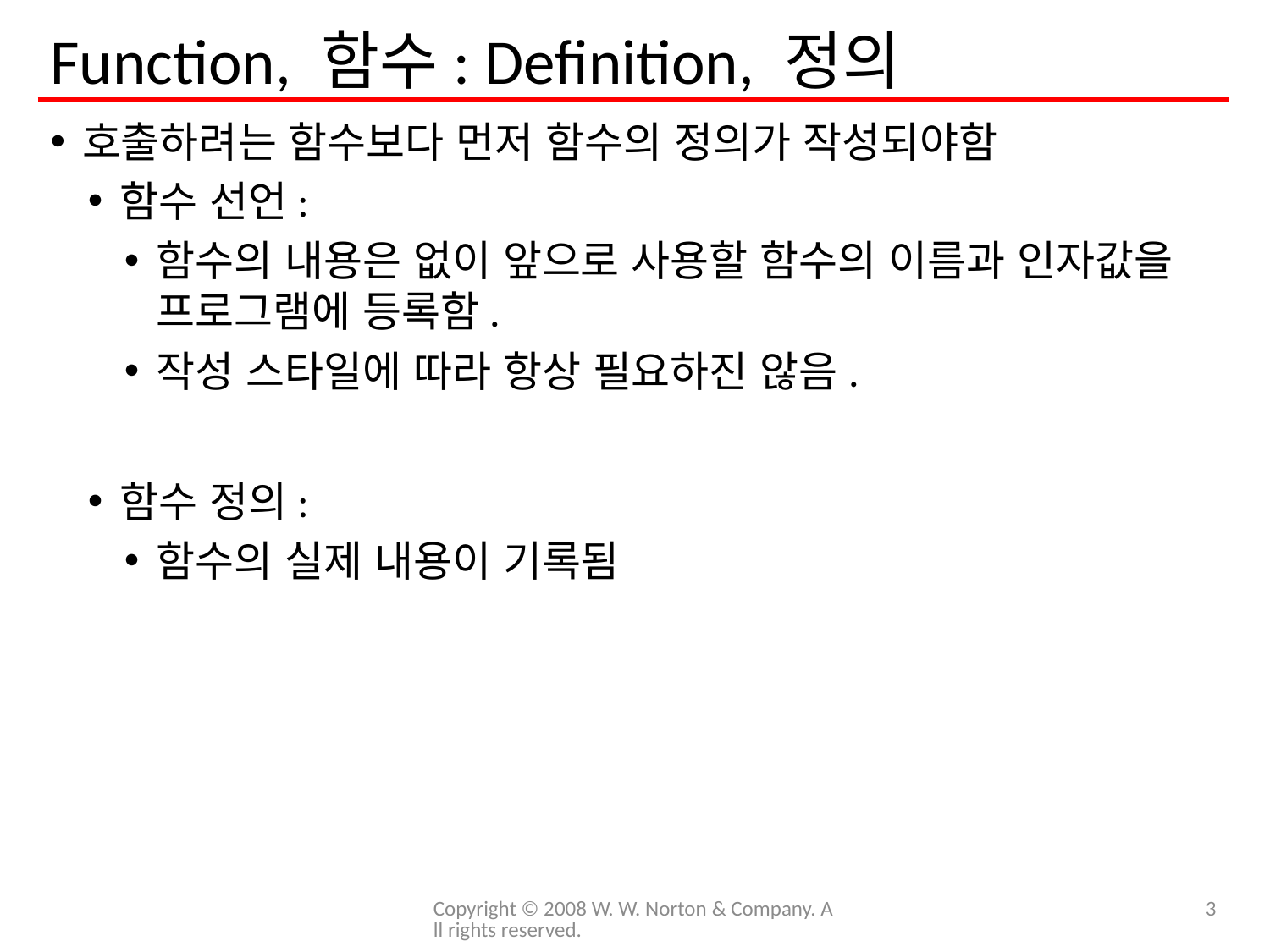

# Function, 함수: Definition, 정의
호출하려는 함수보다 먼저 함수의 정의가 작성되야함
함수 선언:
함수의 내용은 없이 앞으로 사용할 함수의 이름과 인자값을 프로그램에 등록함.
작성 스타일에 따라 항상 필요하진 않음.

함수 정의:
함수의 실제 내용이 기록됨
Copyright © 2008 W. W. Norton & Company. All rights reserved.
3